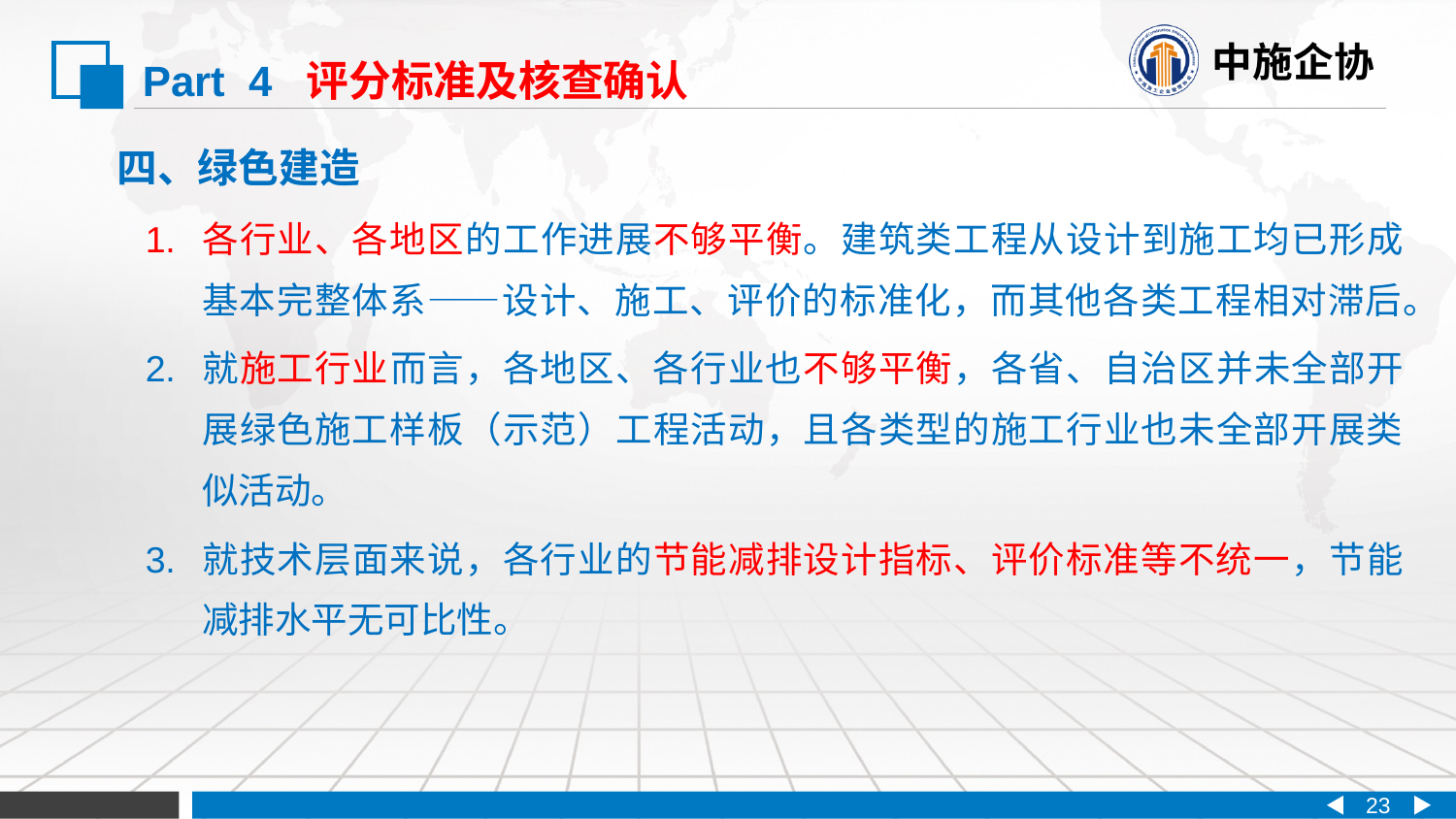

Part  4  评分标准及核查确认
  四、绿色建造
各行业、各地区的工作进展不够平衡。建筑类工程从设计到施工均已形成基本完整体系——设计、施工、评价的标准化，而其他各类工程相对滞后。
就施工行业而言，各地区、各行业也不够平衡，各省、自治区并未全部开展绿色施工样板（示范）工程活动，且各类型的施工行业也未全部开展类似活动。
就技术层面来说，各行业的节能减排设计指标、评价标准等不统一，节能减排水平无可比性。